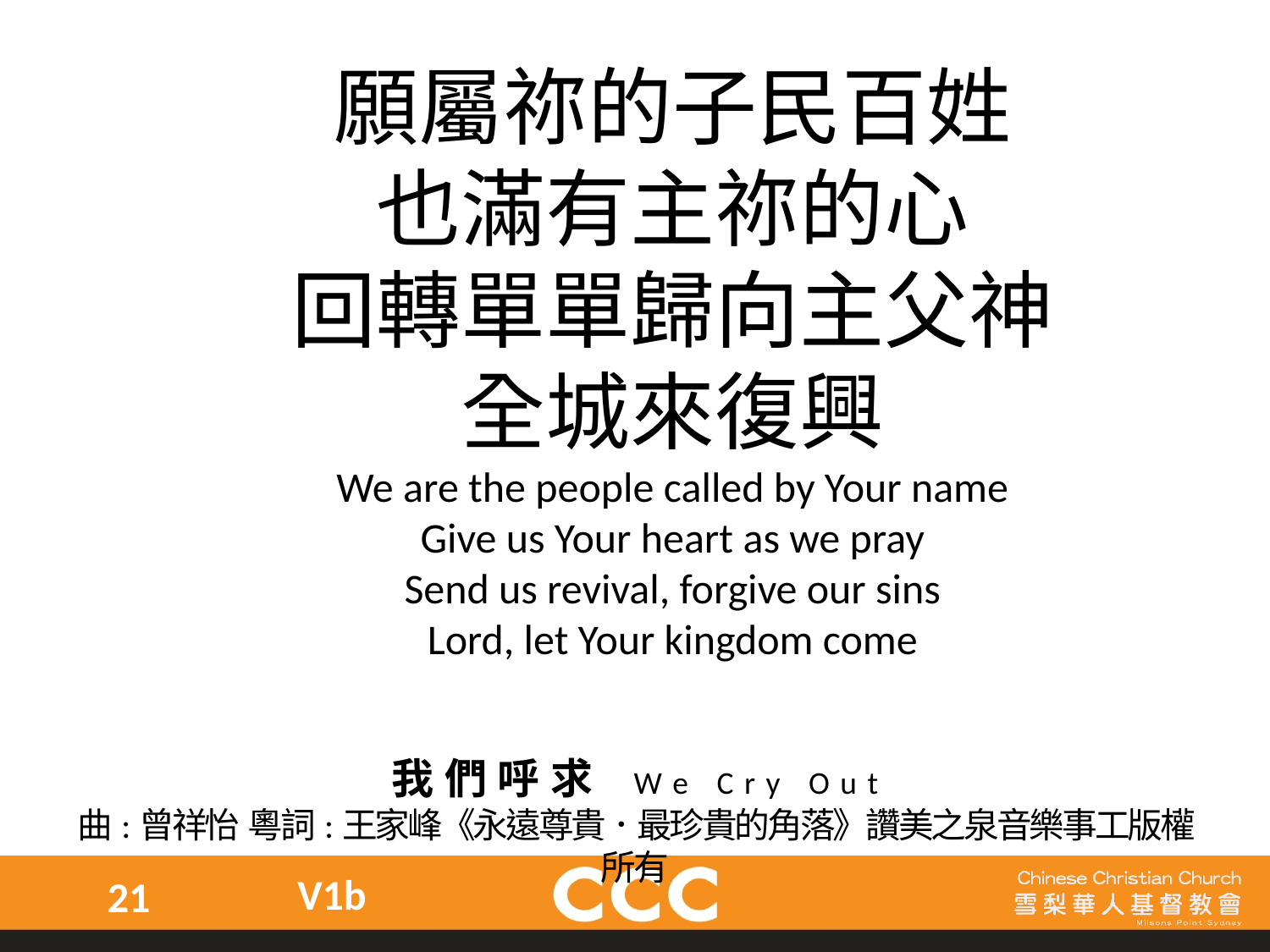

願屬祢的子民百姓
也滿有主祢的心
回轉單單歸向主父神
全城來復興
We are the people called by Your name
Give us Your heart as we pray
Send us revival, forgive our sins
Lord, let Your kingdom come
我們呼求 We Cry Out
曲:曾祥怡  粵詞:王家峰《永遠尊貴．最珍貴的角落》讚美之泉音樂事工版權所有
V1b
21